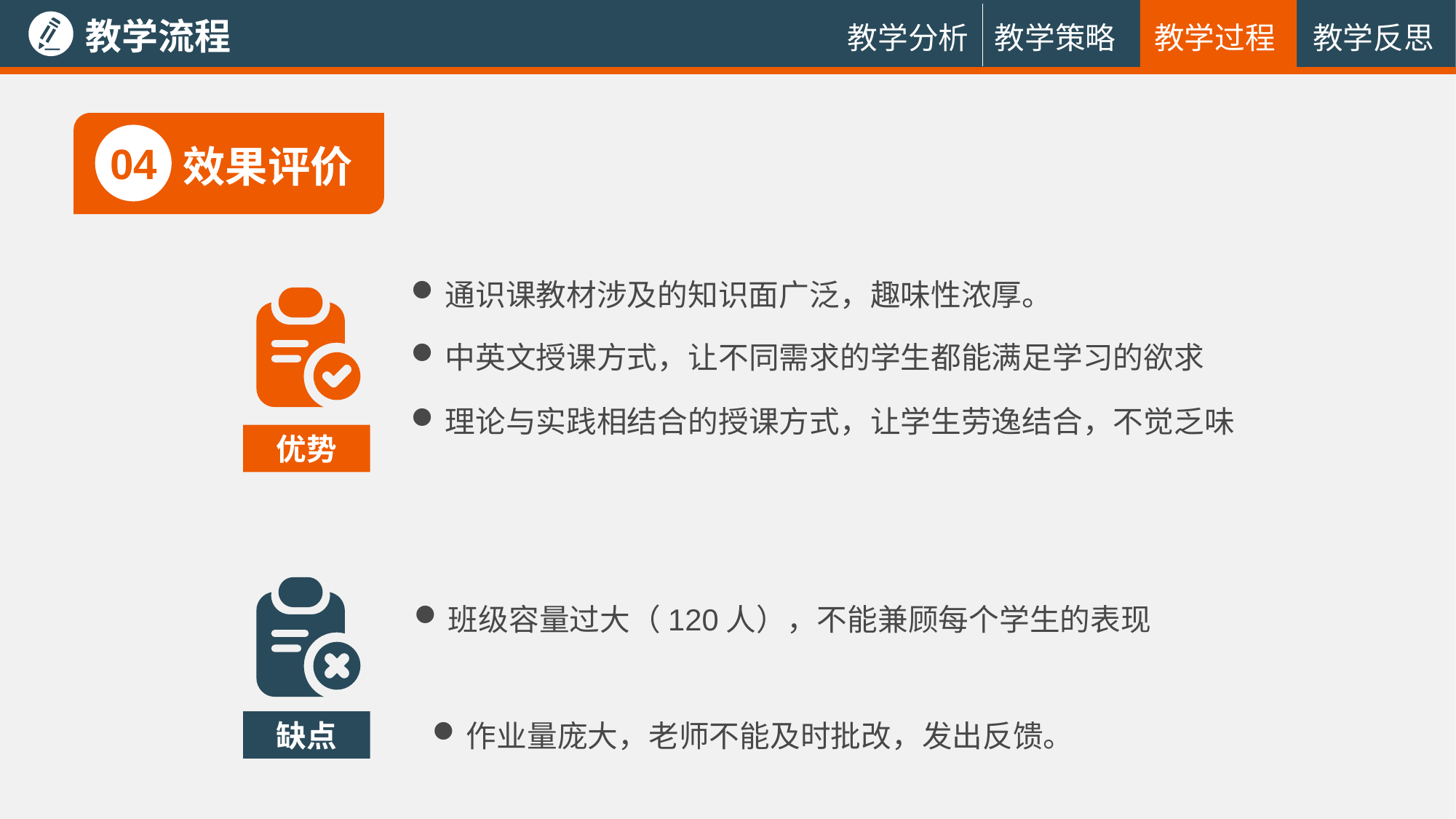

教学流程

教学过程
教学反思
教学分析
教学策略

04
效果评价
通识课教材涉及的知识面广泛，趣味性浓厚。

中英文授课方式，让不同需求的学生都能满足学习的欲求
理论与实践相结合的授课方式，让学生劳逸结合，不觉乏味
优势

班级容量过大（120人），不能兼顾每个学生的表现
缺点
作业量庞大，老师不能及时批改，发出反馈。